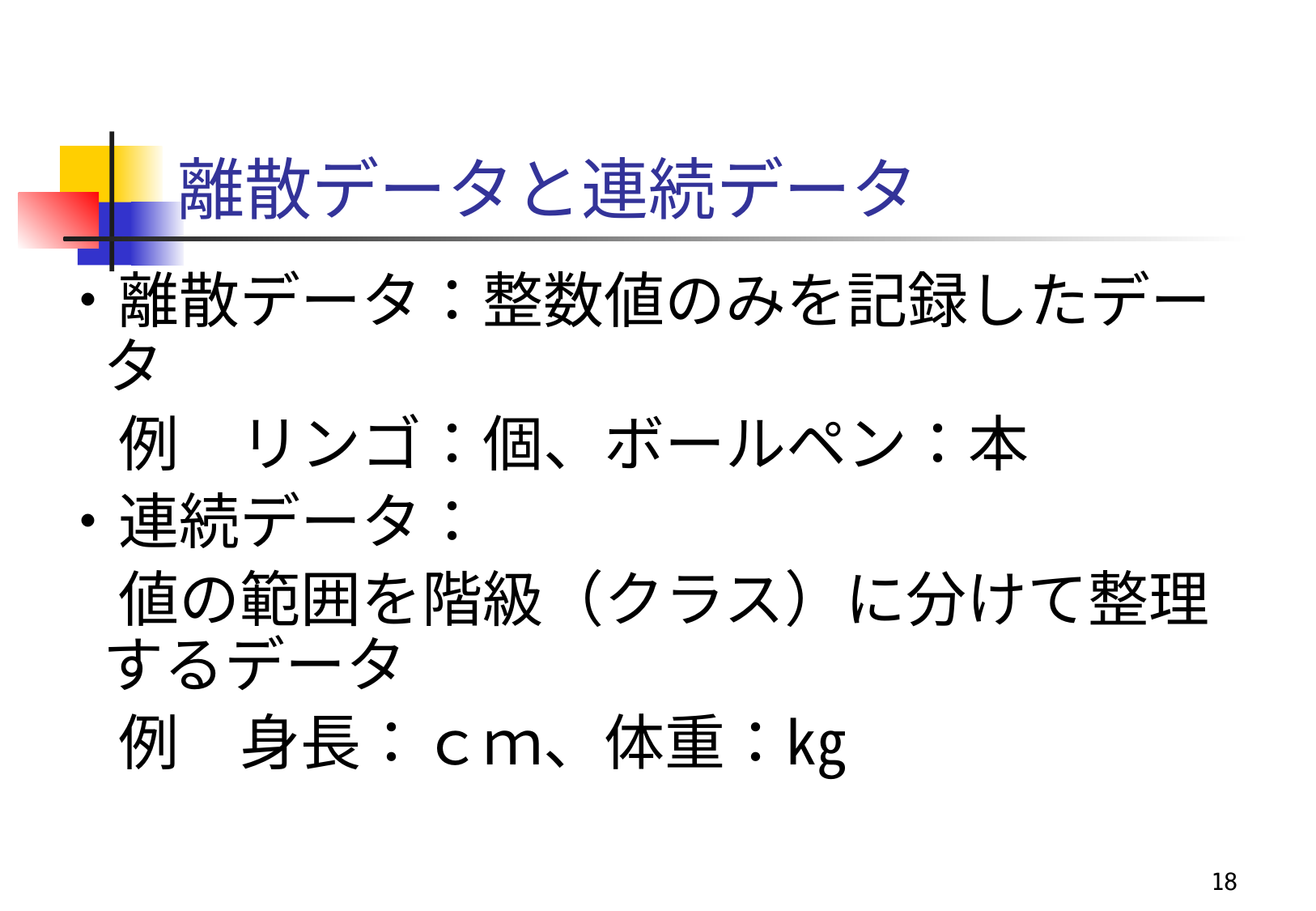

# 離散データと連続データ
・離散データ：整数値のみを記録したデータ
　例　リンゴ：個、ボールペン：本
・連続データ：
　値の範囲を階級（クラス）に分けて整理するデータ
　例　身長：ｃｍ、体重：㎏
18